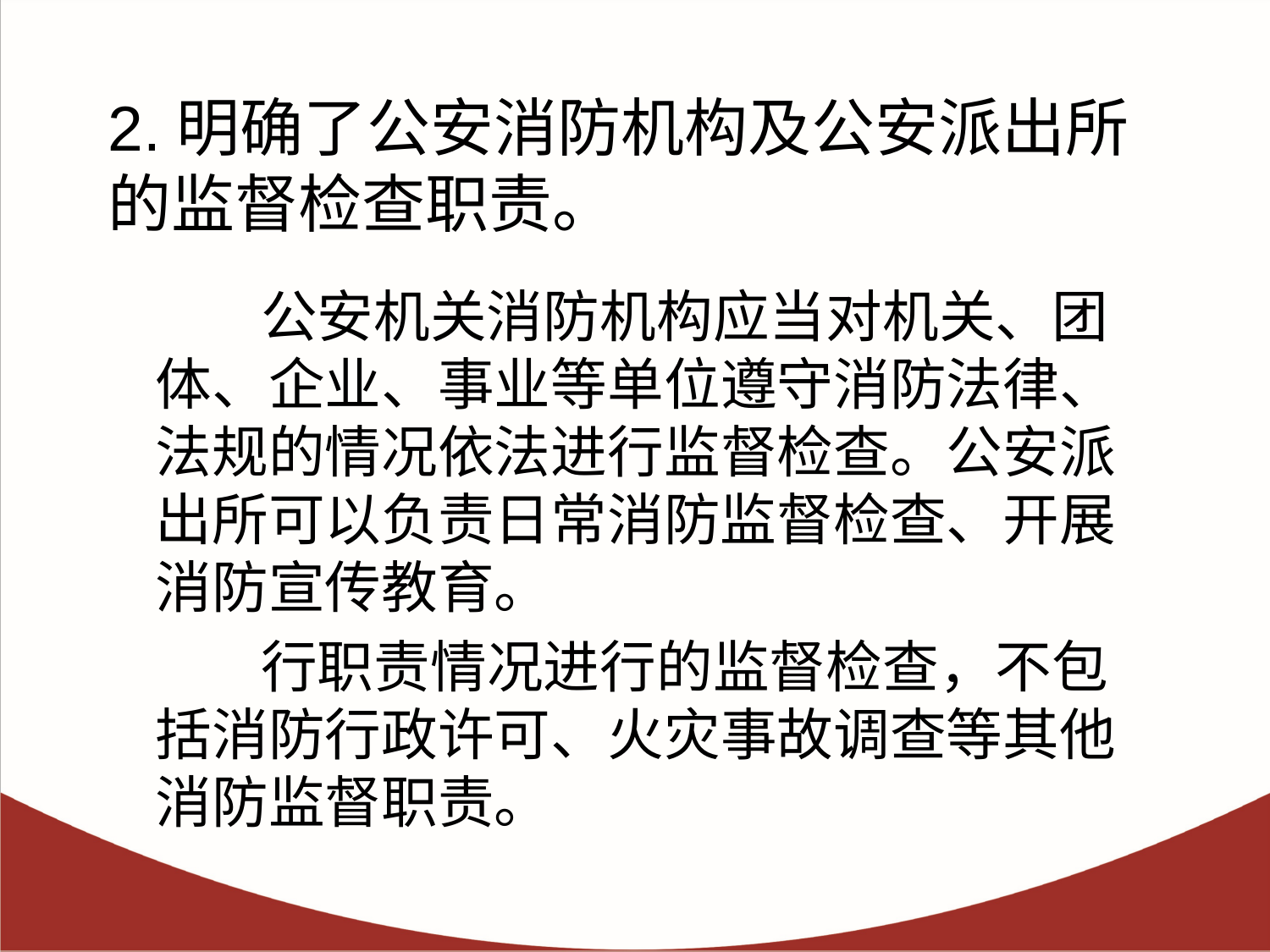

# 2.明确了公安消防机构及公安派出所的监督检查职责。
           公安机关消防机构应当对机关、团体、企业、事业等单位遵守消防法律、法规的情况依法进行监督检查。公安派出所可以负责日常消防监督检查、开展消防宣传教育。
           行职责情况进行的监督检查，不包括消防行政许可、火灾事故调查等其他消防监督职责。